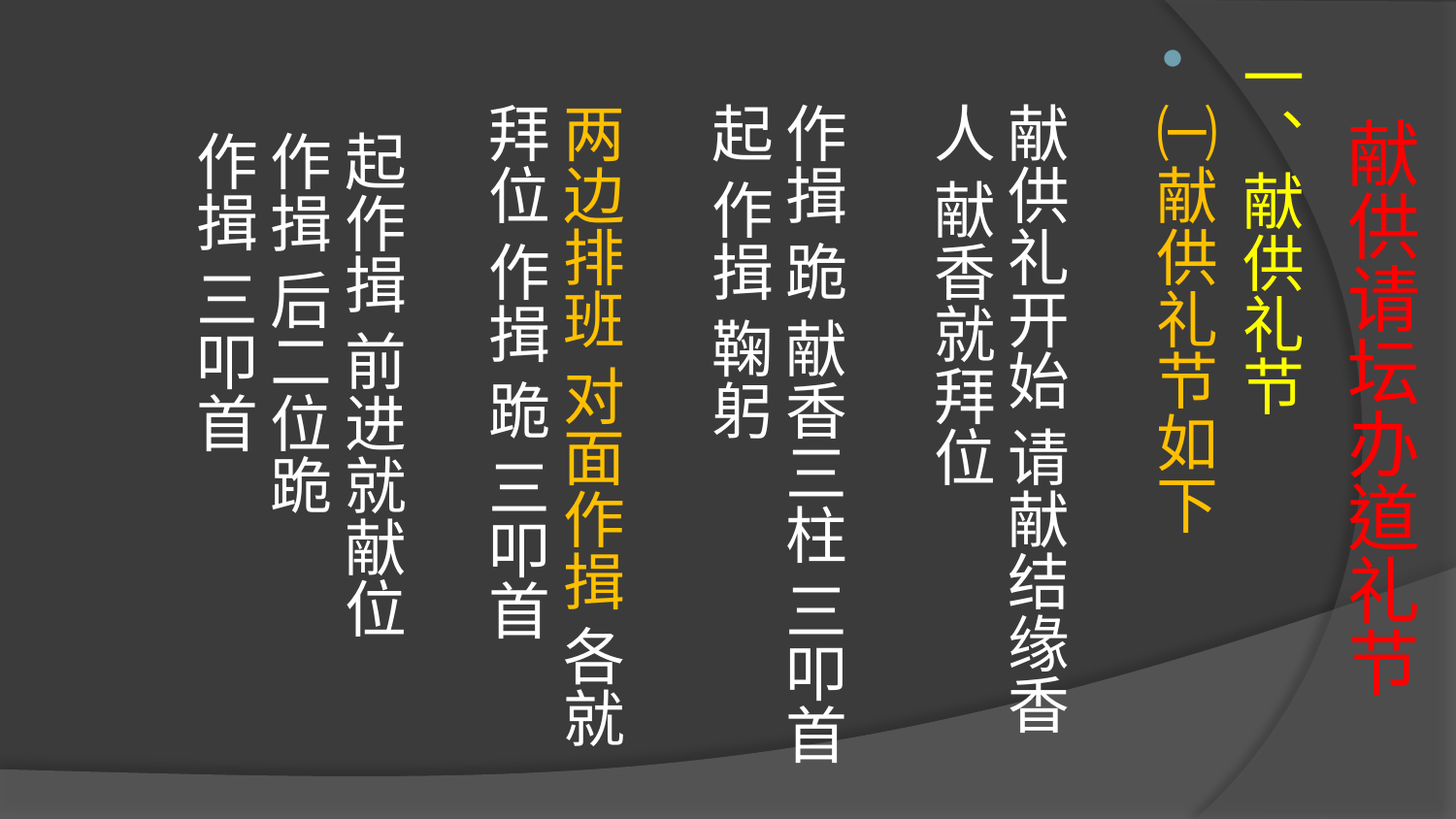

# 献供请坛办道礼节
一、献供礼节
㈠献供礼节如下
献供礼开始 请献结缘香人 献香就拜位
作揖 跪 献香三柱 三叩首
起 作揖 鞠躬
两边排班 对面作揖 各就拜位 作揖 跪 三叩首
  起作揖 前进就献位
  作揖 后二位跪
  作揖 三叩首